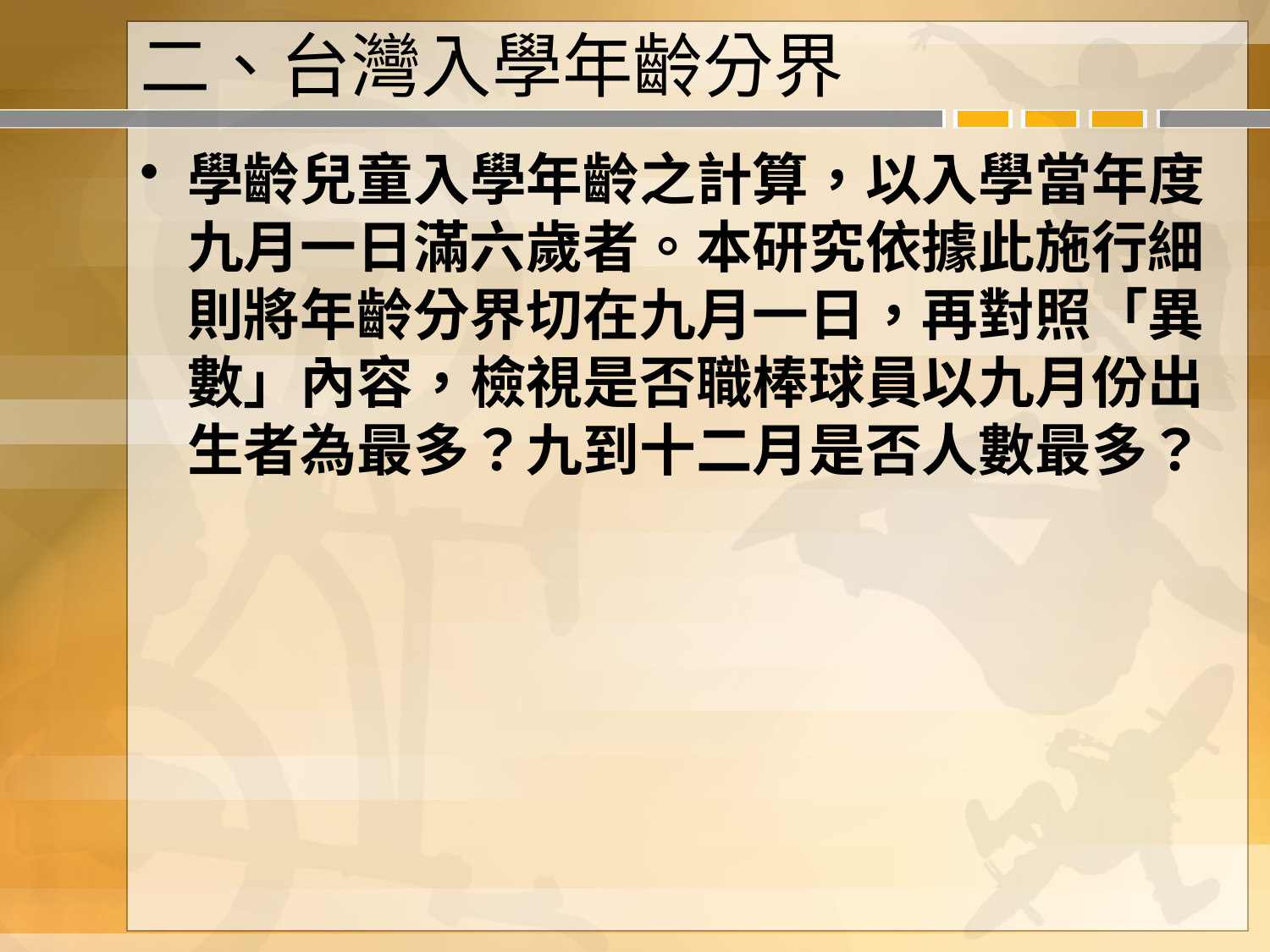

# 二、台灣入學年齡分界
學齡兒童入學年齡之計算，以入學當年度九月一日滿六歲者。本研究依據此施行細則將年齡分界切在九月一日，再對照「異數」內容，檢視是否職棒球員以九月份出生者為最多？九到十二月是否人數最多？